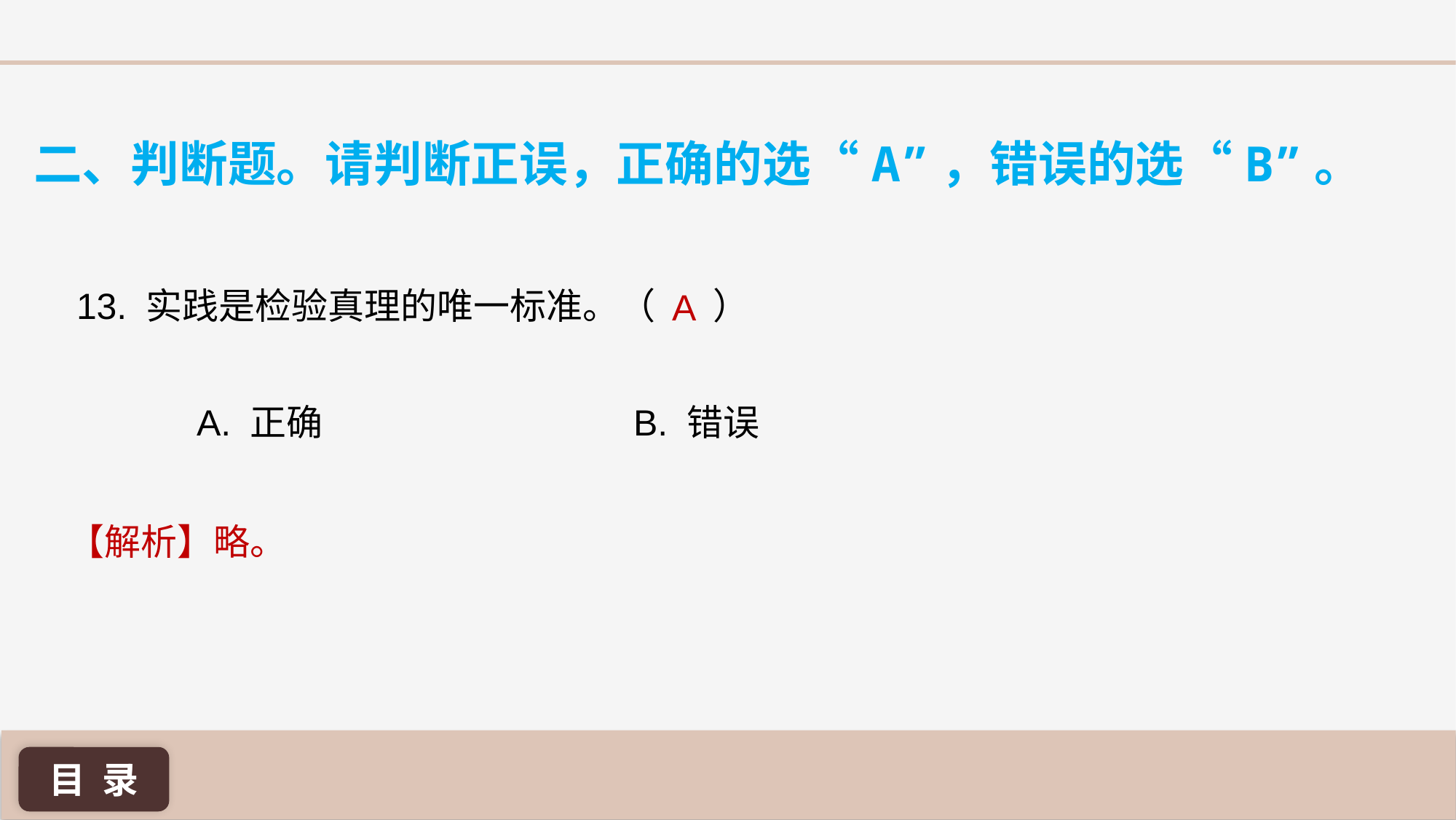

二、判断题。请判断正误，正确的选“A”，错误的选“B”。
A
13. 实践是检验真理的唯一标准。（       ）
A. 正确 			B. 错误
【解析】略。